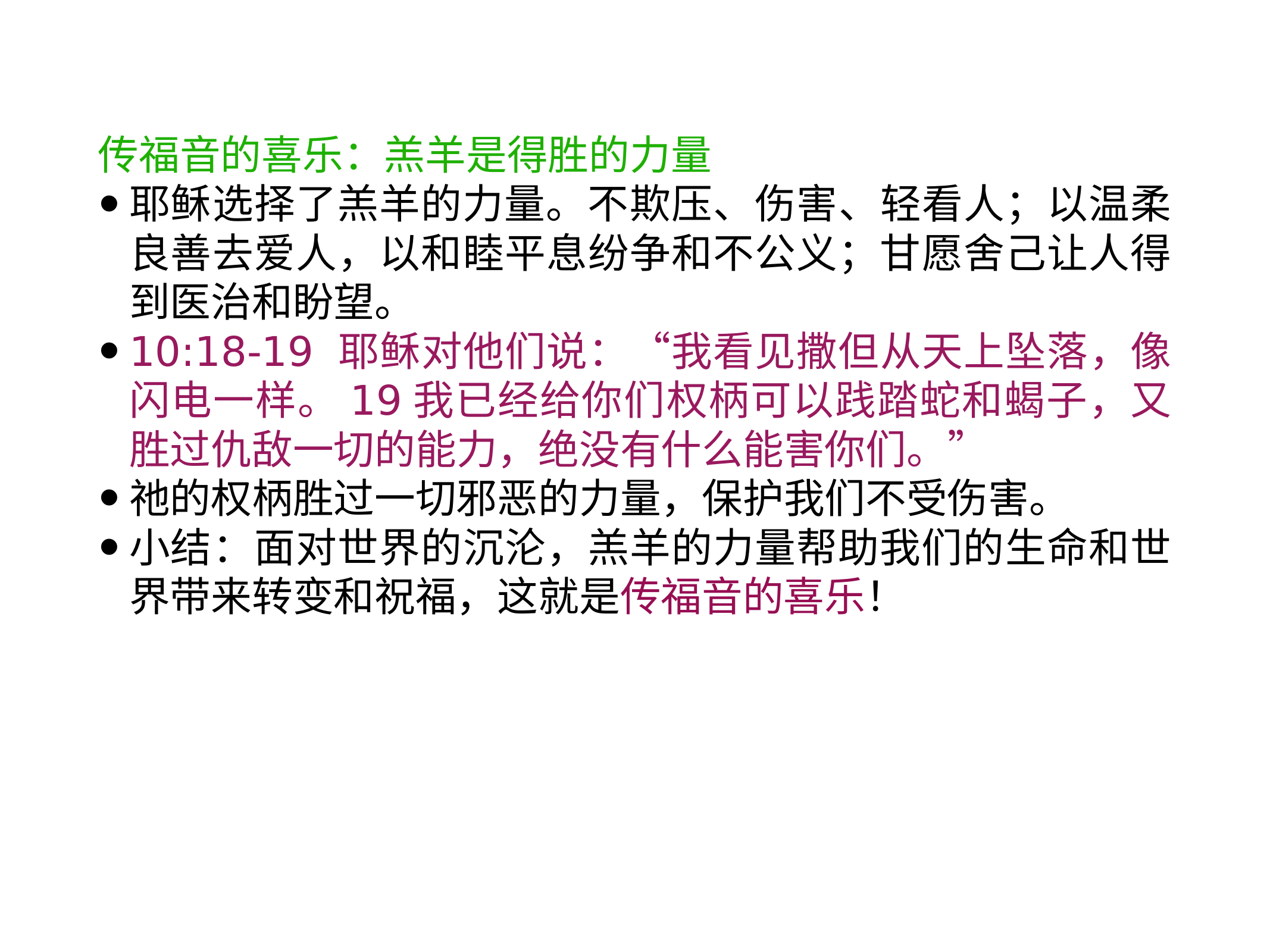

传福音的喜乐：羔羊是得胜的力量
耶稣选择了羔羊的力量。不欺压、伤害、轻看人；以温柔良善去爱人，以和睦平息纷争和不公义；甘愿舍己让人得到医治和盼望。
10:18-19 耶稣对他们说：“我看见撒但从天上坠落，像闪电一样。19我已经给你们权柄可以践踏蛇和蝎子，又胜过仇敌一切的能力，绝没有什么能害你们。”
祂的权柄胜过一切邪恶的力量，保护我们不受伤害。
小结：面对世界的沉沦，羔羊的力量帮助我们的生命和世界带来转变和祝福，这就是传福音的喜乐！